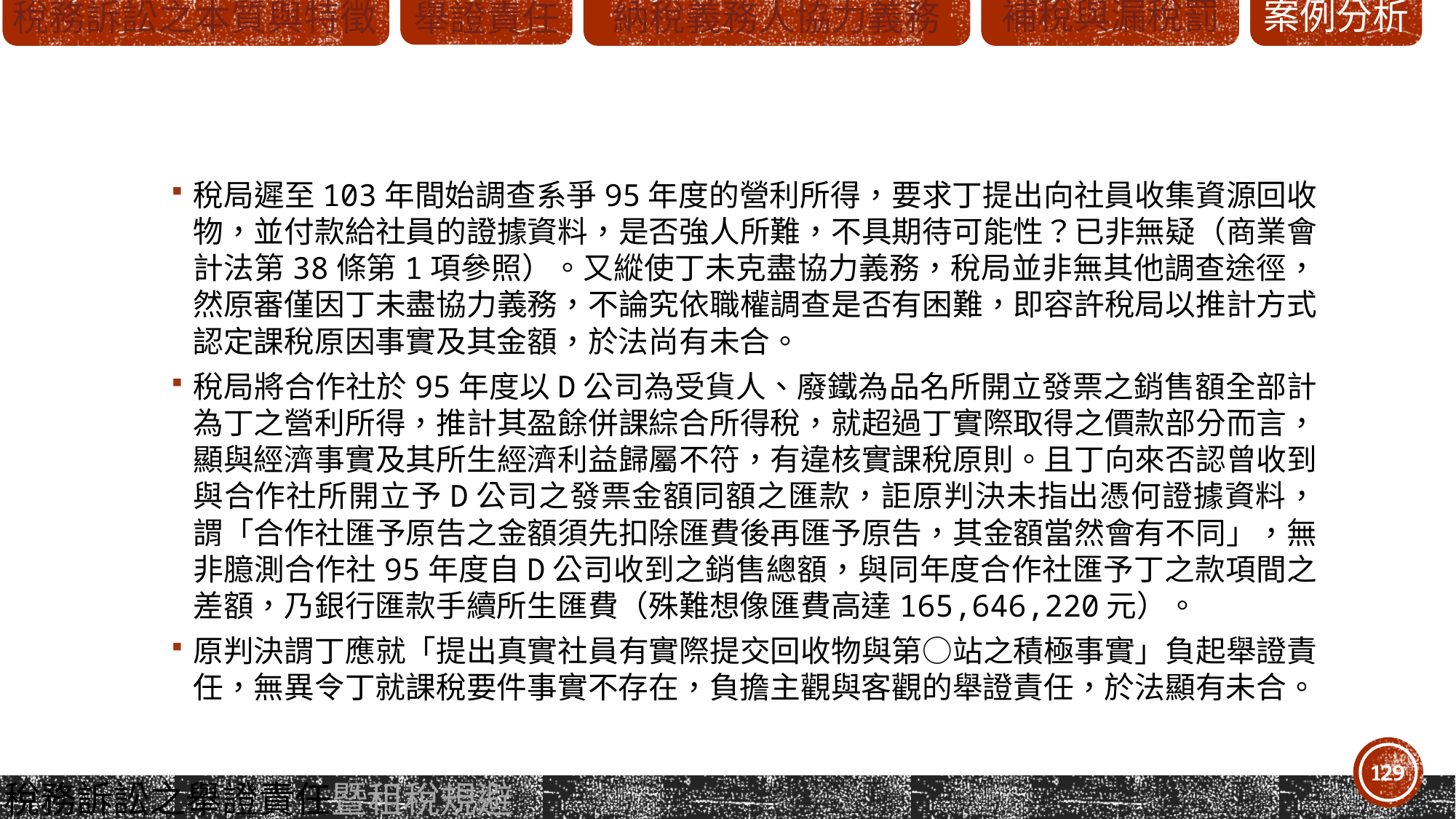

#
稅局遲至103年間始調查系爭95年度的營利所得，要求丁提出向社員收集資源回收物，並付款給社員的證據資料，是否強人所難，不具期待可能性？已非無疑（商業會計法第38條第1項參照）。又縱使丁未克盡協力義務，稅局並非無其他調查途徑，然原審僅因丁未盡協力義務，不論究依職權調查是否有困難，即容許稅局以推計方式認定課稅原因事實及其金額，於法尚有未合。
稅局將合作社於95年度以D公司為受貨人、廢鐵為品名所開立發票之銷售額全部計為丁之營利所得，推計其盈餘併課綜合所得稅，就超過丁實際取得之價款部分而言，顯與經濟事實及其所生經濟利益歸屬不符，有違核實課稅原則。且丁向來否認曾收到與合作社所開立予D公司之發票金額同額之匯款，詎原判決未指出憑何證據資料，謂「合作社匯予原告之金額須先扣除匯費後再匯予原告，其金額當然會有不同」，無非臆測合作社95年度自D公司收到之銷售總額，與同年度合作社匯予丁之款項間之差額，乃銀行匯款手續所生匯費（殊難想像匯費高達165,646,220元）。
原判決謂丁應就「提出真實社員有實際提交回收物與第○站之積極事實」負起舉證責任，無異令丁就課稅要件事實不存在，負擔主觀與客觀的舉證責任，於法顯有未合。

129